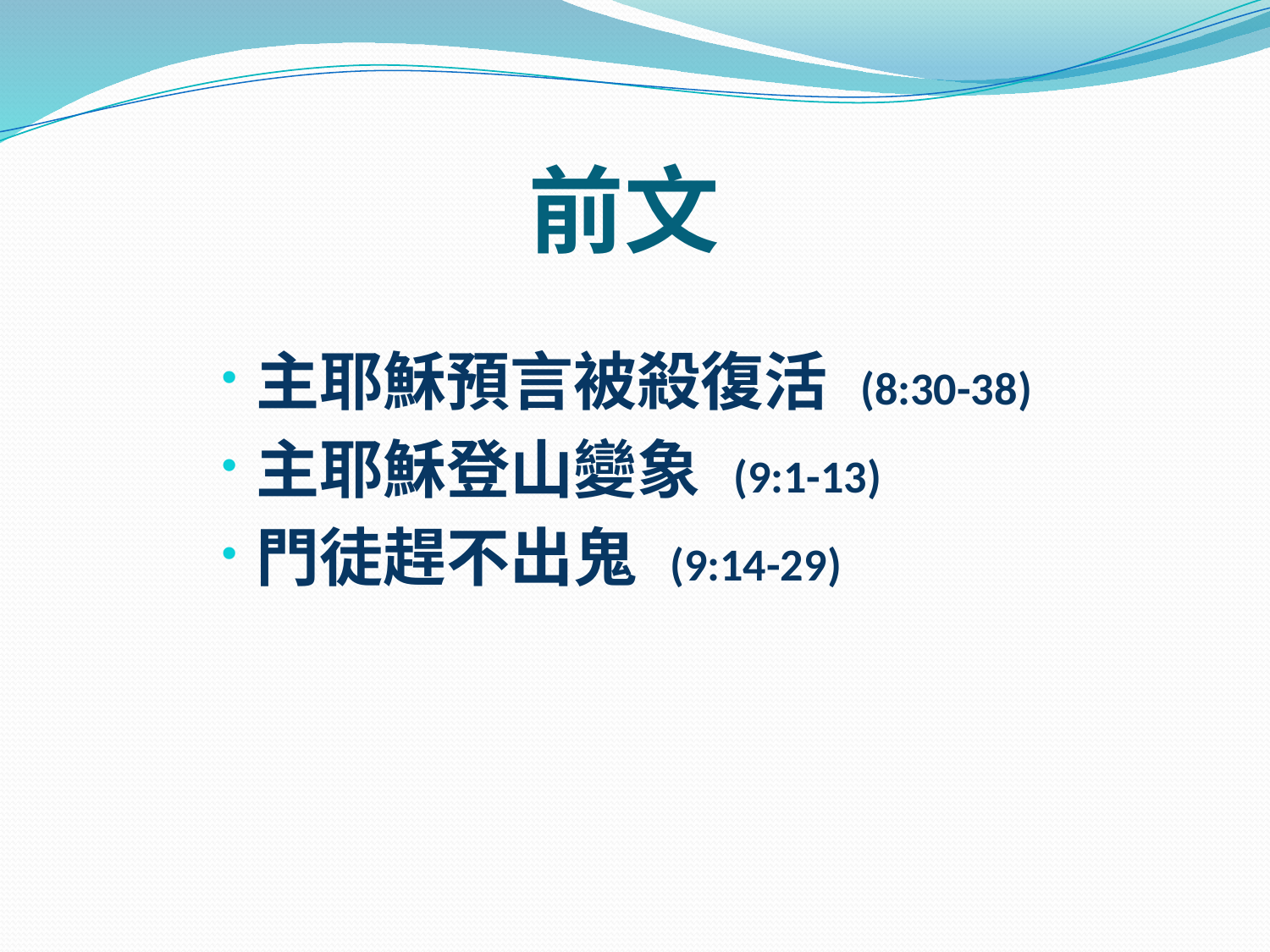

# 前文
主耶穌預言被殺復活 (8:30-38)
主耶穌登山變象 (9:1-13)
門徒趕不出鬼 (9:14-29)